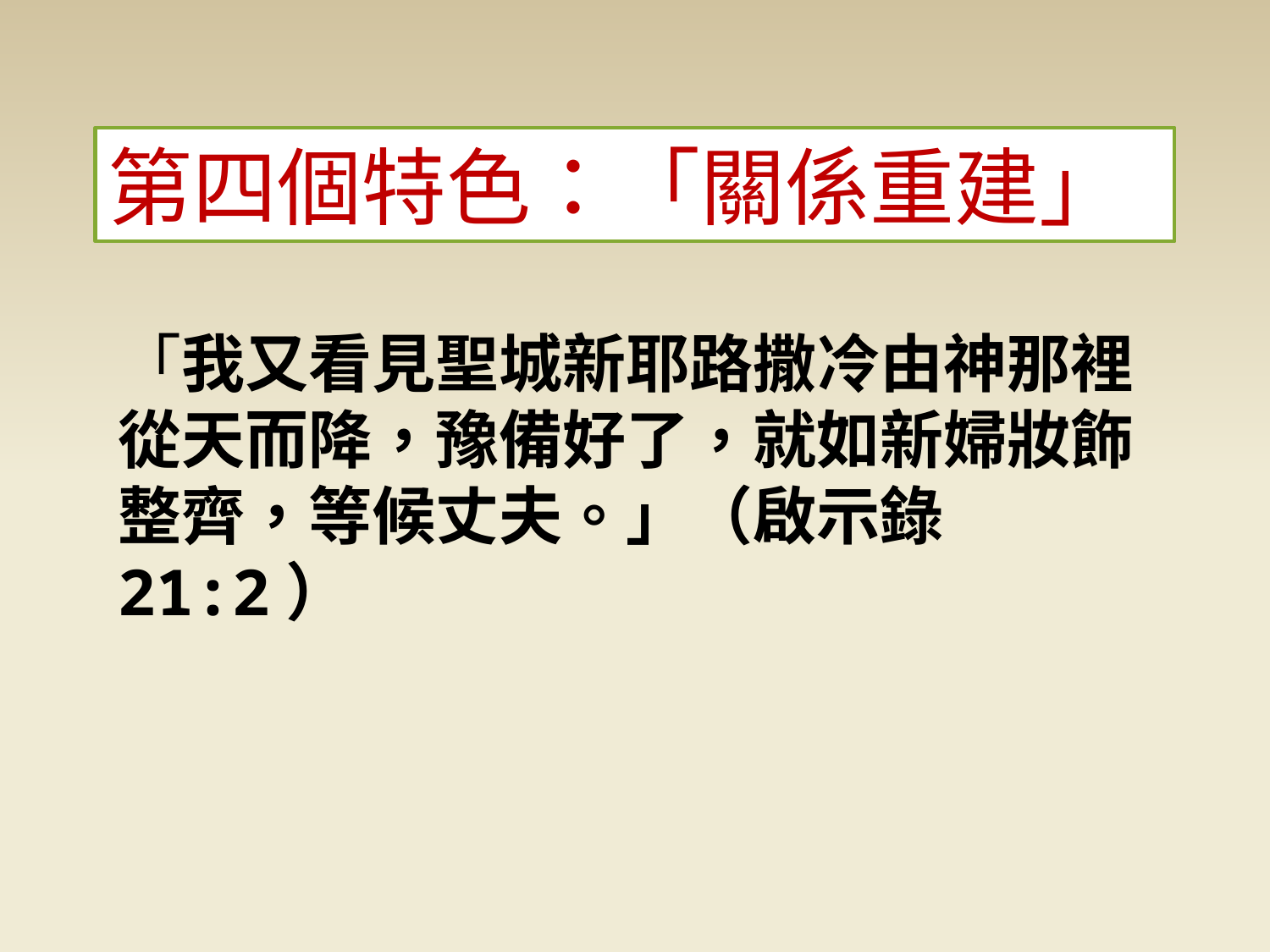

第四個特色：「關係重建」
「我又看見聖城新耶路撒冷由神那裡從天而降，豫備好了，就如新婦妝飾整齊，等候丈夫。」（啟示錄21:2）